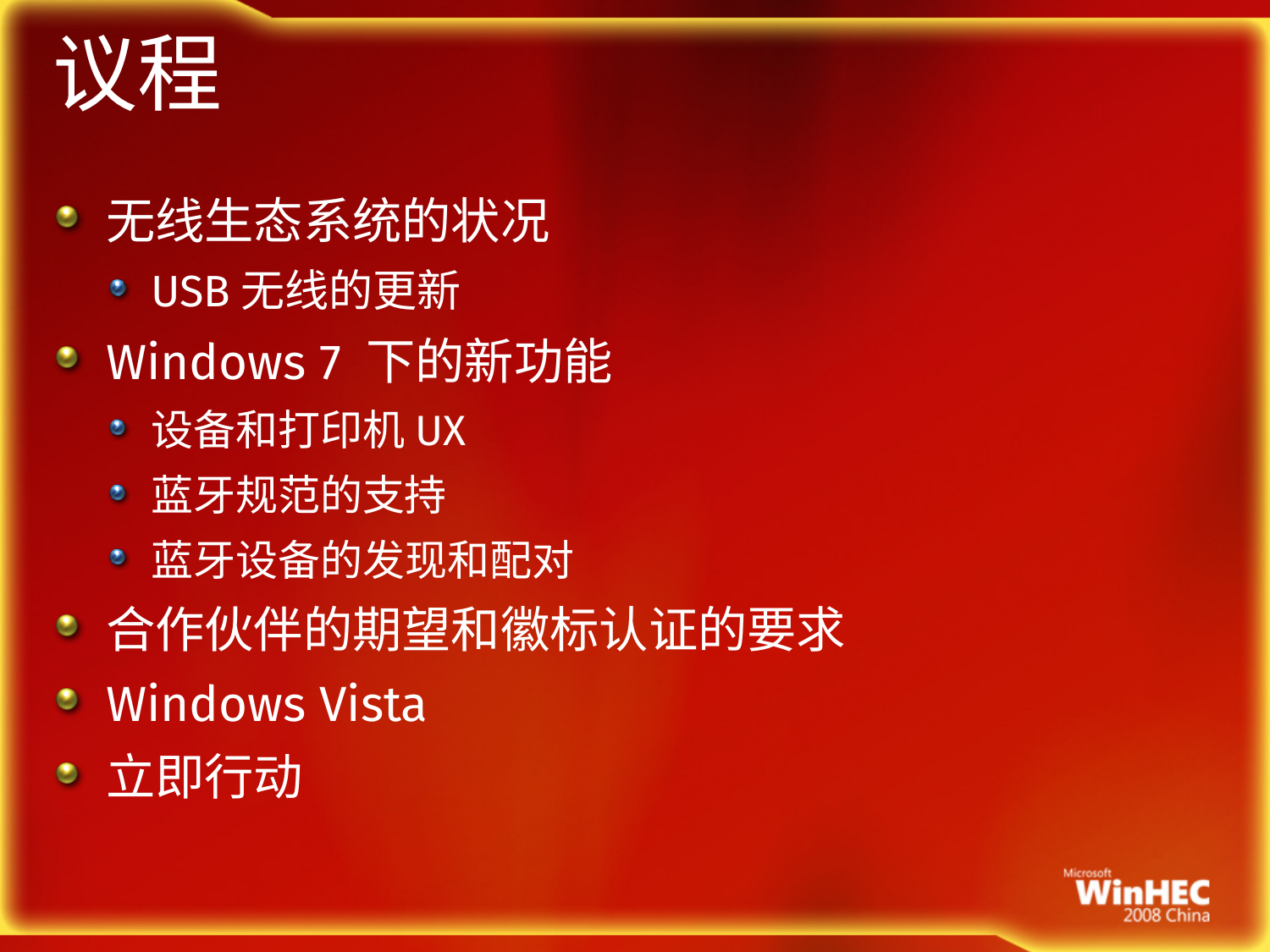

# 议程
无线生态系统的状况
USB无线的更新
Windows 7 下的新功能
设备和打印机UX
蓝牙规范的支持
蓝牙设备的发现和配对
合作伙伴的期望和徽标认证的要求
Windows Vista
立即行动